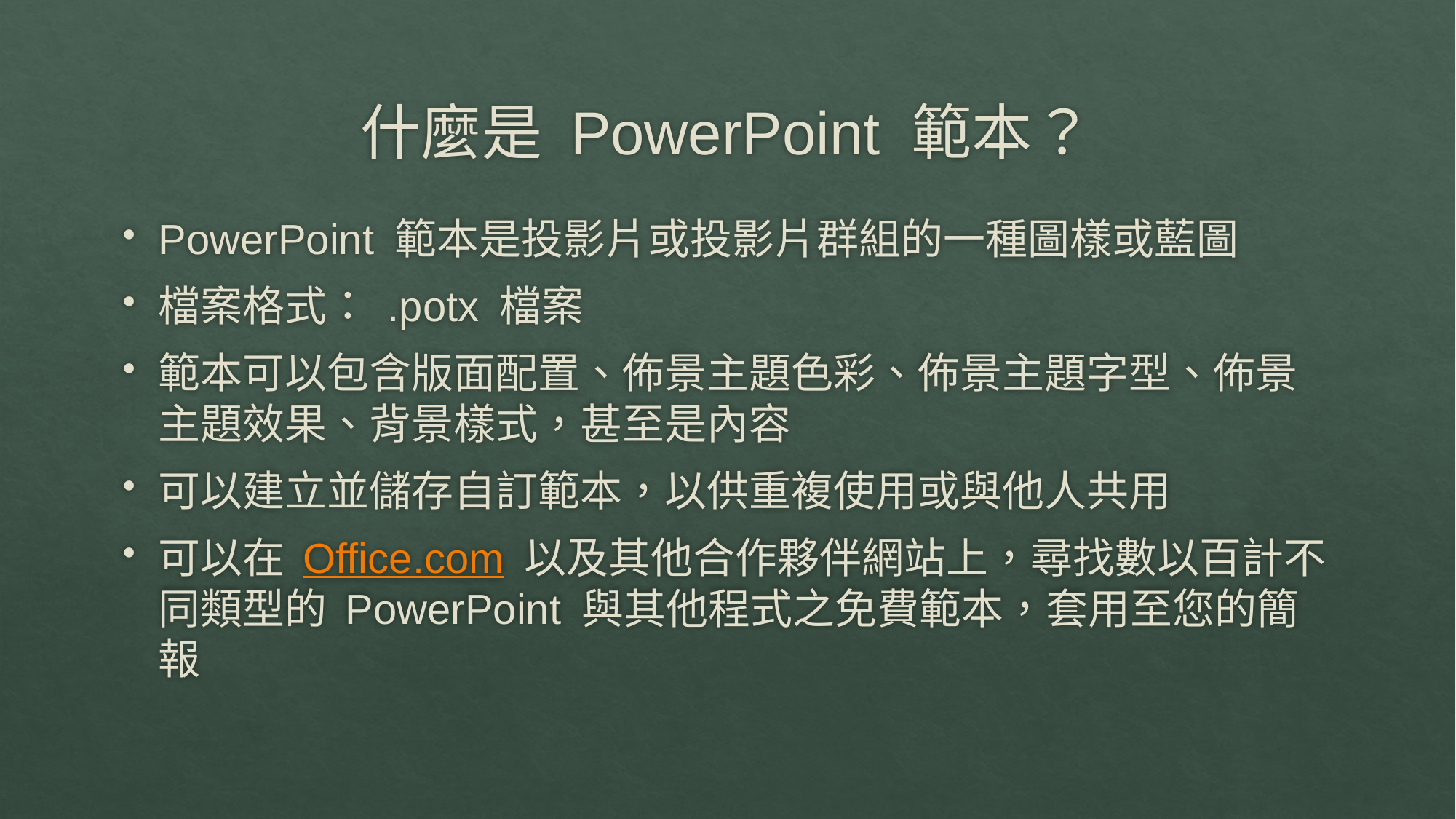

# 什麼是 PowerPoint 範本？
PowerPoint 範本是投影片或投影片群組的一種圖樣或藍圖
檔案格式： .potx 檔案
範本可以包含版面配置、佈景主題色彩、佈景主題字型、佈景主題效果、背景樣式，甚至是內容
可以建立並儲存自訂範本，以供重複使用或與他人共用
可以在 Office.com 以及其他合作夥伴網站上，尋找數以百計不同類型的 PowerPoint 與其他程式之免費範本，套用至您的簡報